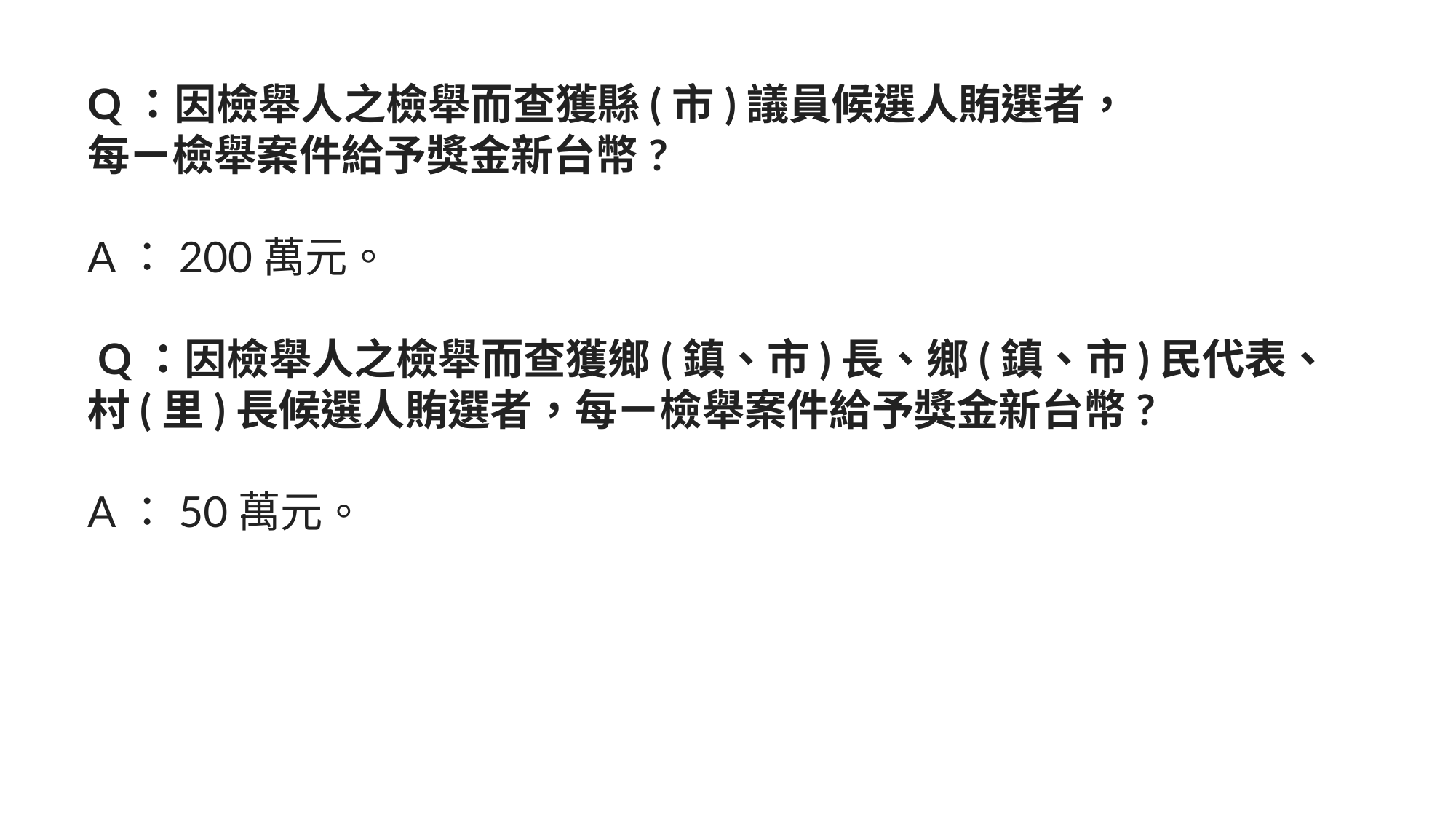

Q：因檢舉人之檢舉而查獲縣(市)議員候選人賄選者，
每ㄧ檢舉案件給予獎金新台幣?
A：200萬元。

 Q：因檢舉人之檢舉而查獲鄉(鎮、市)長、鄉(鎮、市)民代表、
村(里)長候選人賄選者，每ㄧ檢舉案件給予獎金新台幣?
A：50萬元。